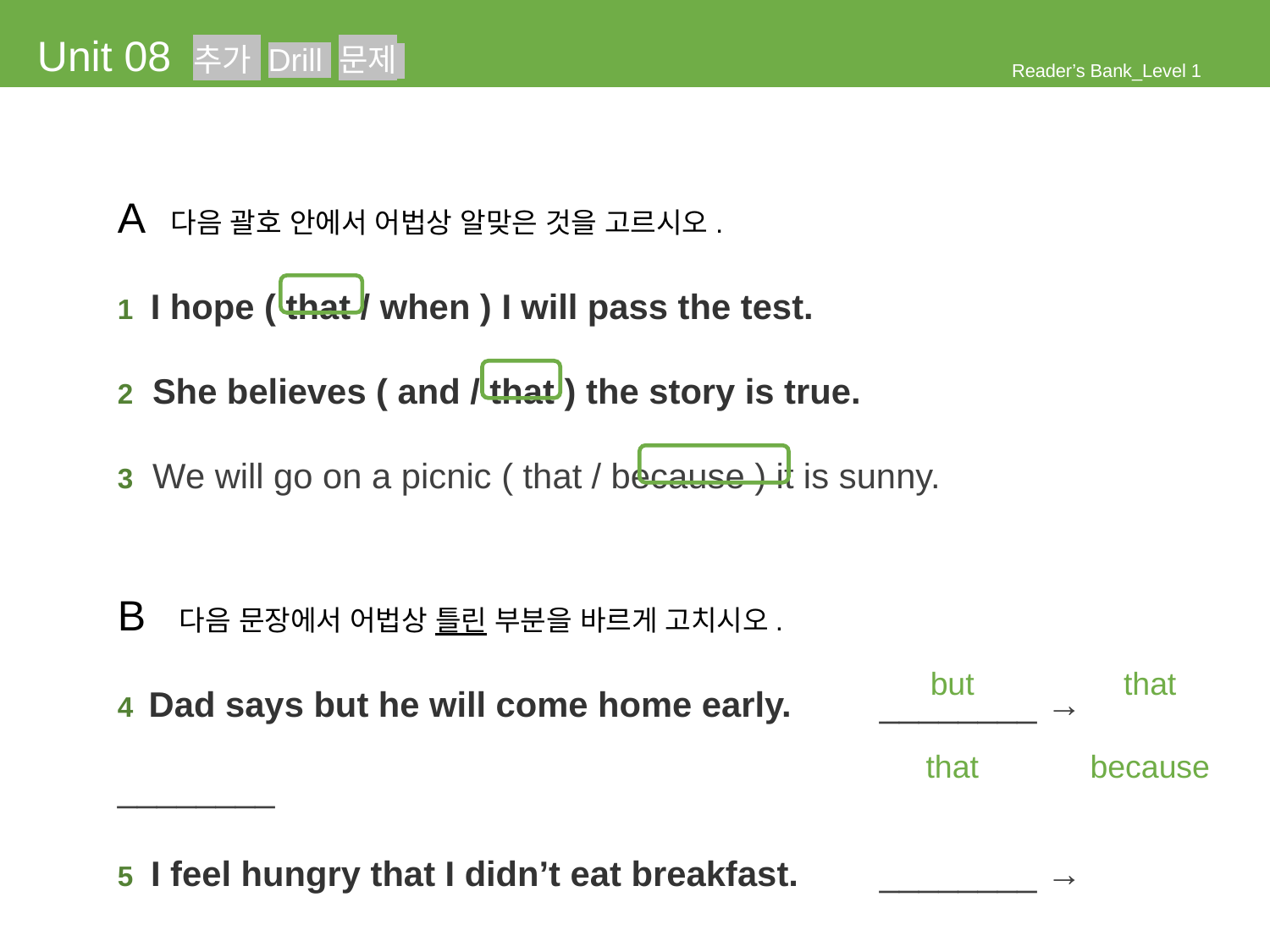

# Unit 08 추가 Drill 문제
Reader’s Bank_Level 1

A  다음 괄호 안에서 어법상 알맞은 것을 고르시오.
1  I hope ( that / when ) I will pass the test.
2  She believes ( and / that ) the story is true.
3  We will go on a picnic ( that / because ) it is sunny.

B  다음 문장에서 어법상 틀린 부분을 바르게 고치시오.
4  Dad says but he will come home early.	________ → ________
5  I feel hungry that I didn’t eat breakfast.	________ → ________

but
that
that
because